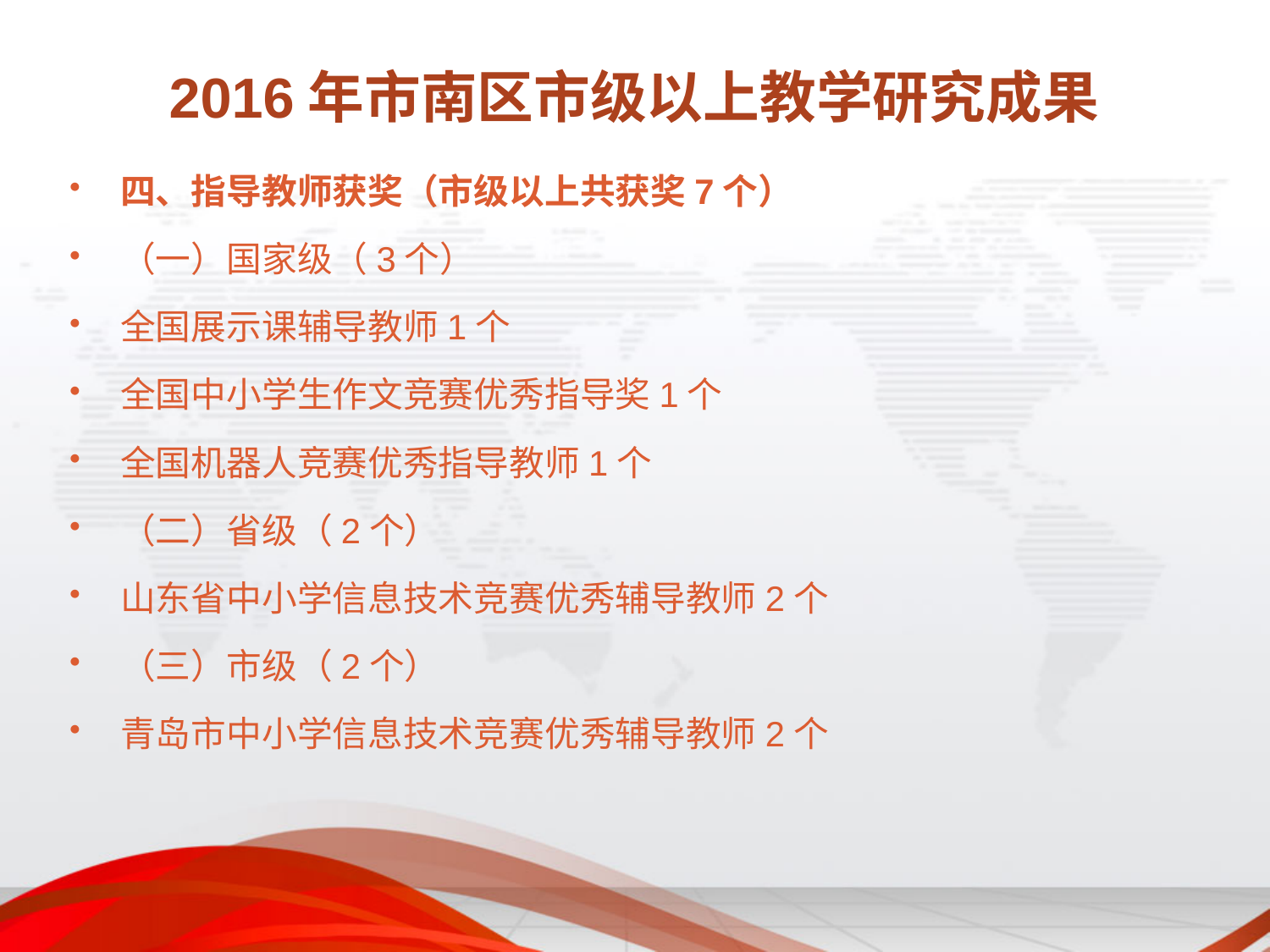

# 2016年市南区市级以上教学研究成果
四、指导教师获奖（市级以上共获奖7个）
（一）国家级（3个）
全国展示课辅导教师1个
全国中小学生作文竞赛优秀指导奖1个
全国机器人竞赛优秀指导教师1个
（二）省级（2个）
山东省中小学信息技术竞赛优秀辅导教师2个
（三）市级（2个）
青岛市中小学信息技术竞赛优秀辅导教师2个